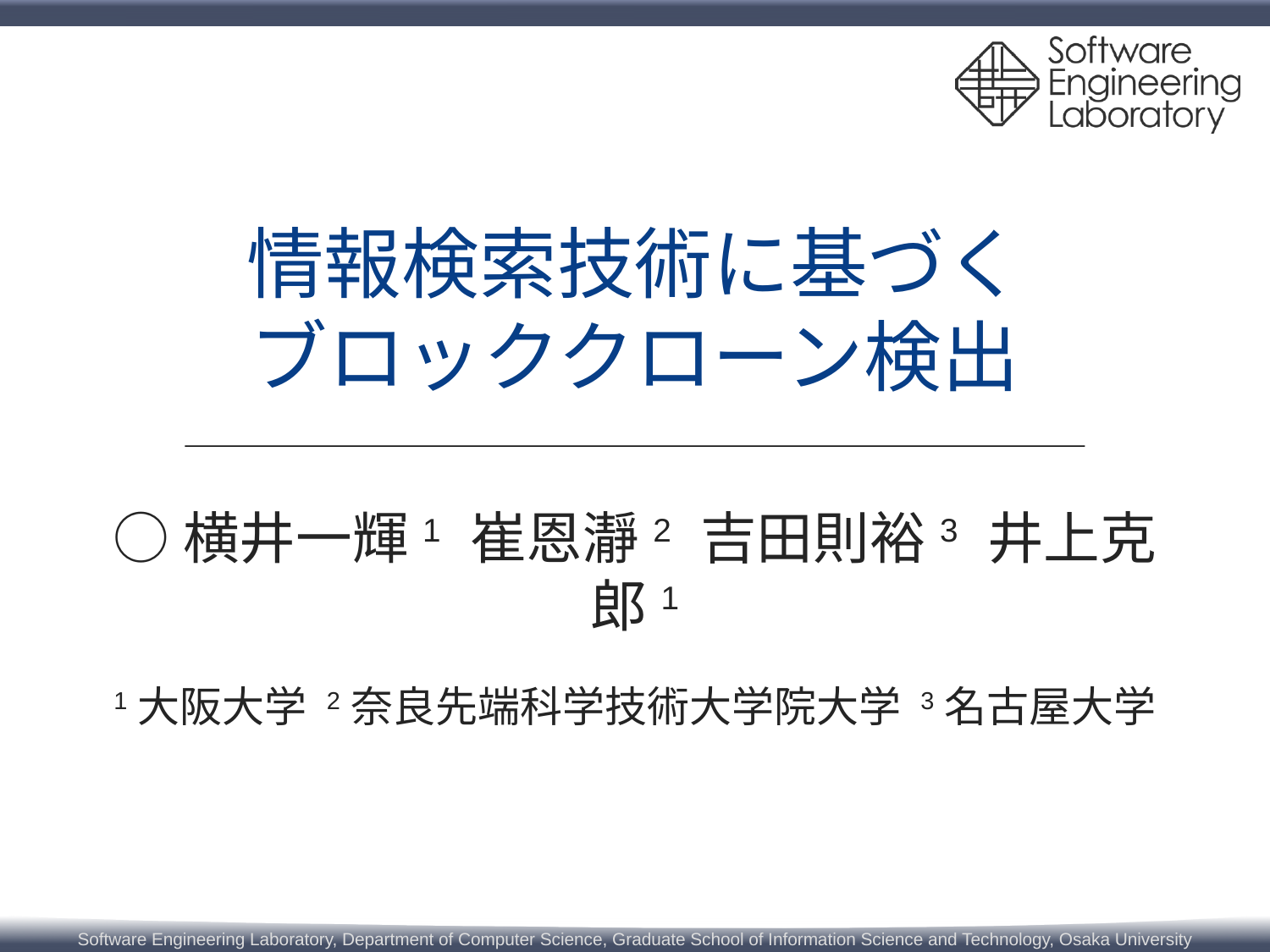

# 情報検索技術に基づく ブロッククローン検出
○横井一輝1 崔恩瀞2 吉田則裕3 井上克郎1
1大阪大学 2奈良先端科学技術大学院大学 3名古屋大学